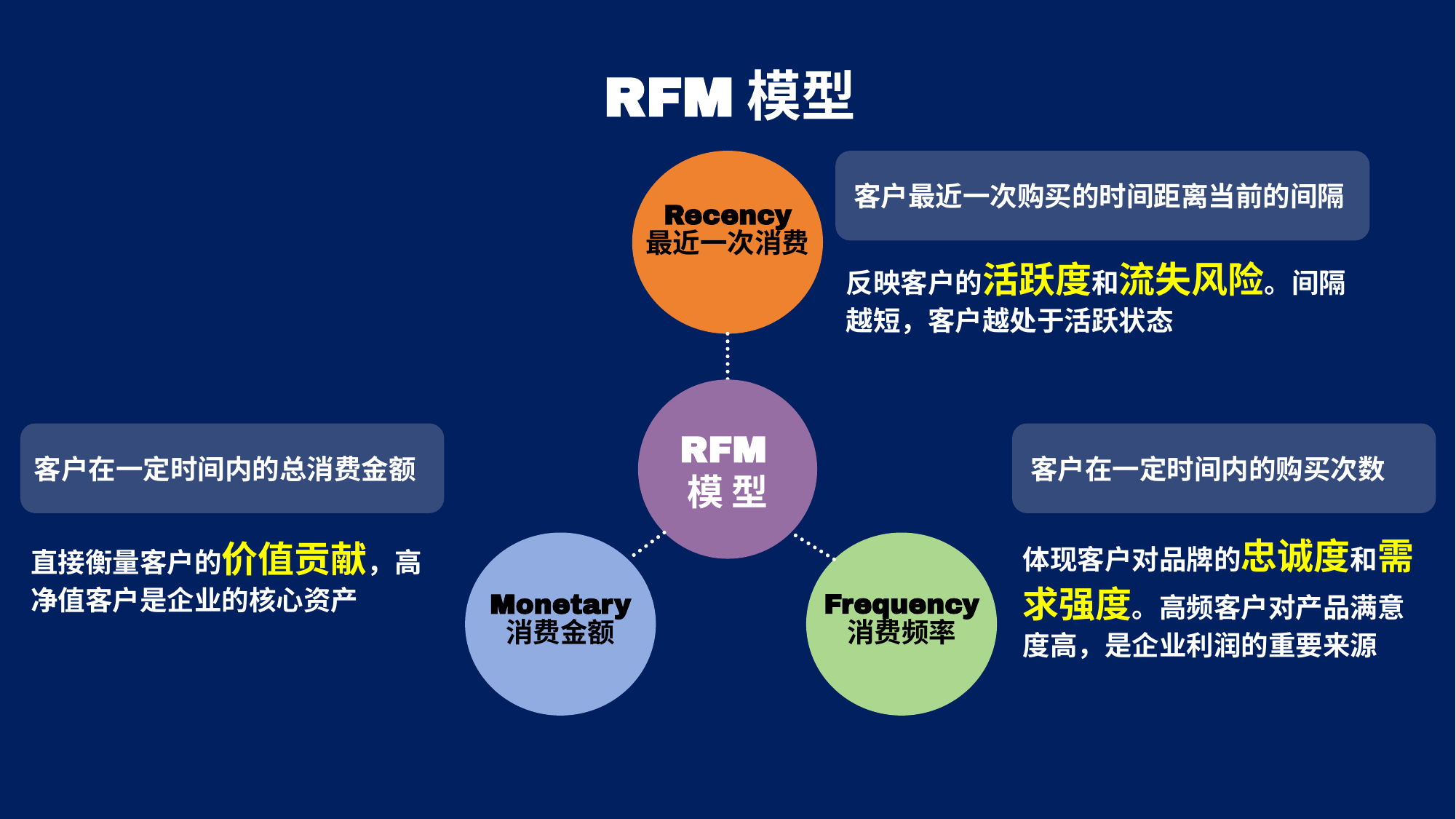

RFM模型

客户最近一次购买的时间距离当前的间隔
Recency
最近一次消费
反映客户的活跃度和流失风险。间隔越短，客户越处于活跃状态
RFM模 型

客户在一定时间内的总消费金额

客户在一定时间内的购买次数
体现客户对品牌的忠诚度和需求强度。高频客户对产品满意度高，是企业利润的重要来源
直接衡量客户的价值贡献，高净值客户是企业的核心资产

Frequency
消费频率
Monetary
消费金额